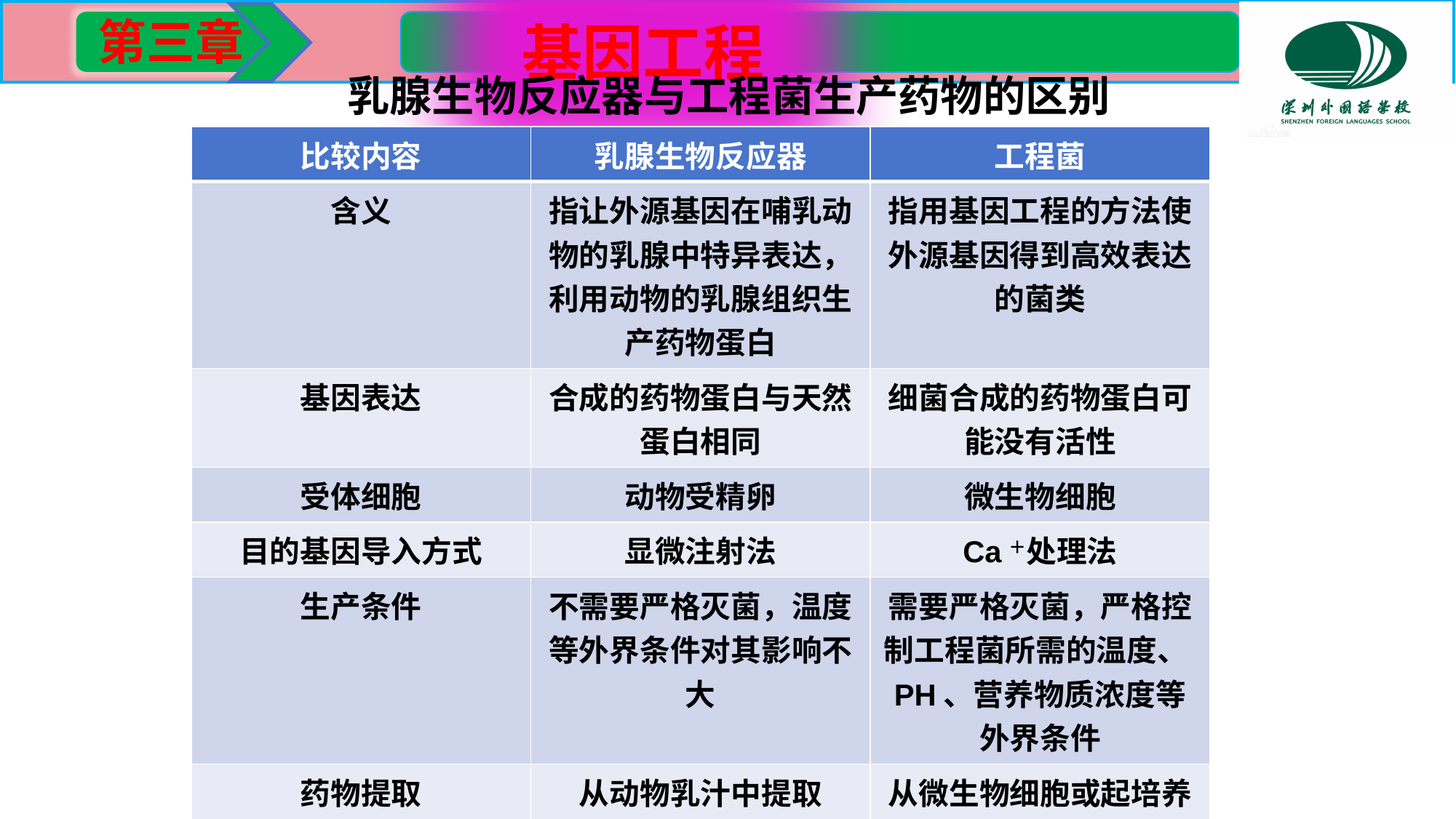

乳腺生物反应器与工程菌生产药物的区别
| 比较内容 | 乳腺生物反应器 | 工程菌 |
| --- | --- | --- |
| 含义 | 指让外源基因在哺乳动物的乳腺中特异表达，利用动物的乳腺组织生产药物蛋白 | 指用基因工程的方法使外源基因得到高效表达的菌类 |
| 基因表达 | 合成的药物蛋白与天然蛋白相同 | 细菌合成的药物蛋白可能没有活性 |
| 受体细胞 | 动物受精卵 | 微生物细胞 |
| 目的基因导入方式 | 显微注射法 | Ca＋处理法 |
| 生产条件 | 不需要严格灭菌，温度等外界条件对其影响不大 | 需要严格灭菌，严格控制工程菌所需的温度、PH、营养物质浓度等外界条件 |
| 药物提取 | 从动物乳汁中提取 | 从微生物细胞或起培养液中提取 |